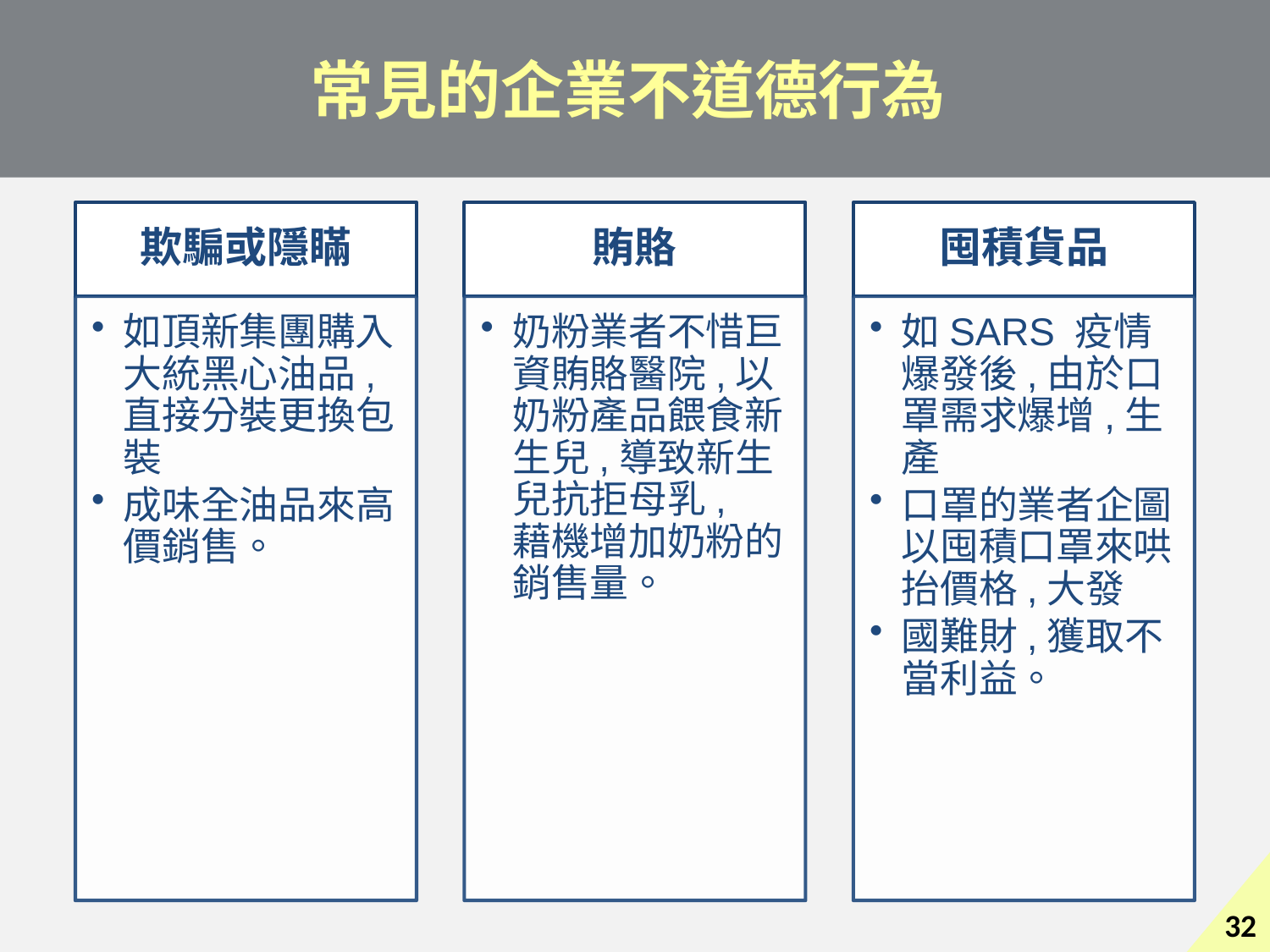

常見的企業不道德行為
欺騙或隱瞞
如頂新集團購入大統黑心油品,直接分裝更換包裝
成味全油品來高價銷售。
賄賂
奶粉業者不惜巨資賄賂醫院,以奶粉產品餵食新生兒,導致新生兒抗拒母乳, 藉機增加奶粉的銷售量。
囤積貨品
如SARS 疫情爆發後,由於口罩需求爆增,生產
口罩的業者企圖以囤積口罩來哄抬價格,大發
國難財,獲取不當利益。

32